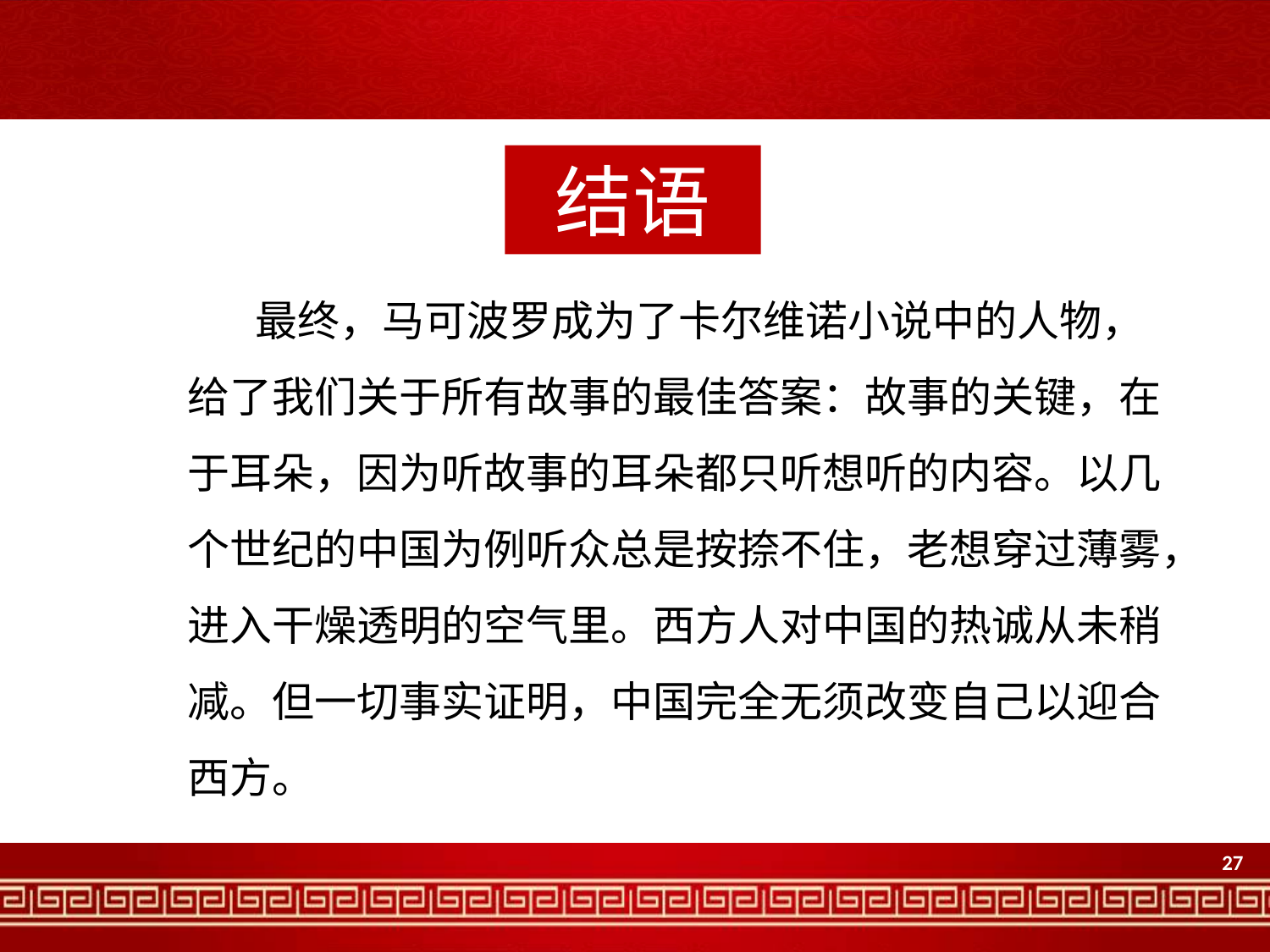

# 结语
      最终，马可波罗成为了卡尔维诺小说中的人物，给了我们关于所有故事的最佳答案：故事的关键，在于耳朵，因为听故事的耳朵都只听想听的内容。以几个世纪的中国为例听众总是按捺不住，老想穿过薄雾，进入干燥透明的空气里。西方人对中国的热诚从未稍减。但一切事实证明，中国完全无须改变自己以迎合西方。